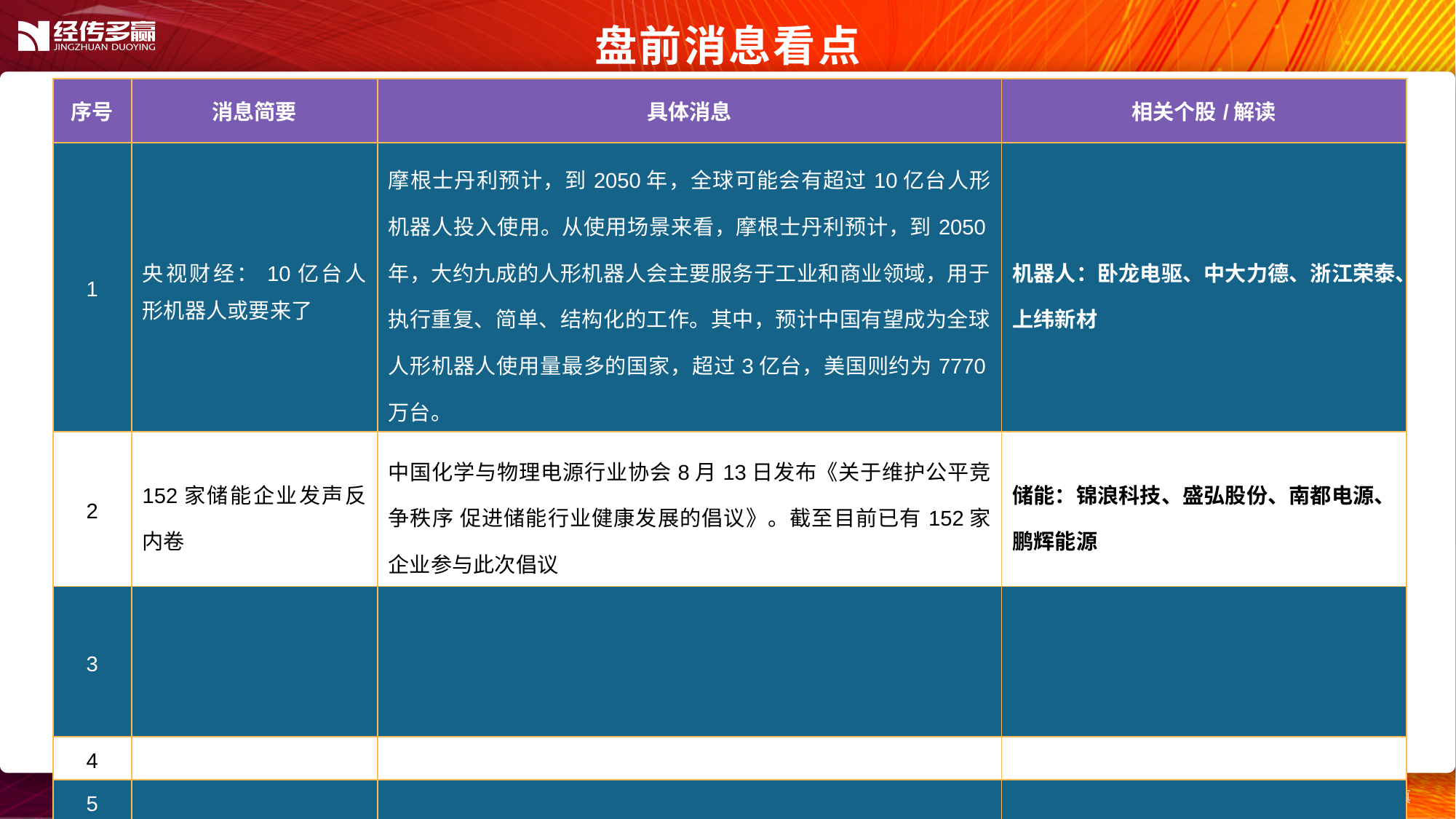

盘前消息看点
| 序号 | 消息简要 | 具体消息 | 相关个股/解读 |
| --- | --- | --- | --- |
| 1 | 央视财经：10亿台人形机器人或要来了 | 摩根士丹利预计，到2050年，全球可能会有超过10亿台人形机器人投入使用。从使用场景来看，摩根士丹利预计，到2050年，大约九成的人形机器人会主要服务于工业和商业领域，用于执行重复、简单、结构化的工作。其中，预计中国有望成为全球人形机器人使用量最多的国家，超过3亿台，美国则约为7770万台。 | 机器人：卧龙电驱、中大力德、浙江荣泰、上纬新材 |
| 2 | 152家储能企业发声反内卷 | 中国化学与物理电源行业协会8月13日发布《关于维护公平竞争秩序 促进储能行业健康发展的倡议》。截至目前已有152家企业参与此次倡议 | 储能：锦浪科技、盛弘股份、南都电源、鹏辉能源 |
| 3 |  |  |  |
| 4 |  |  |  |
| 5 |  |  |  |